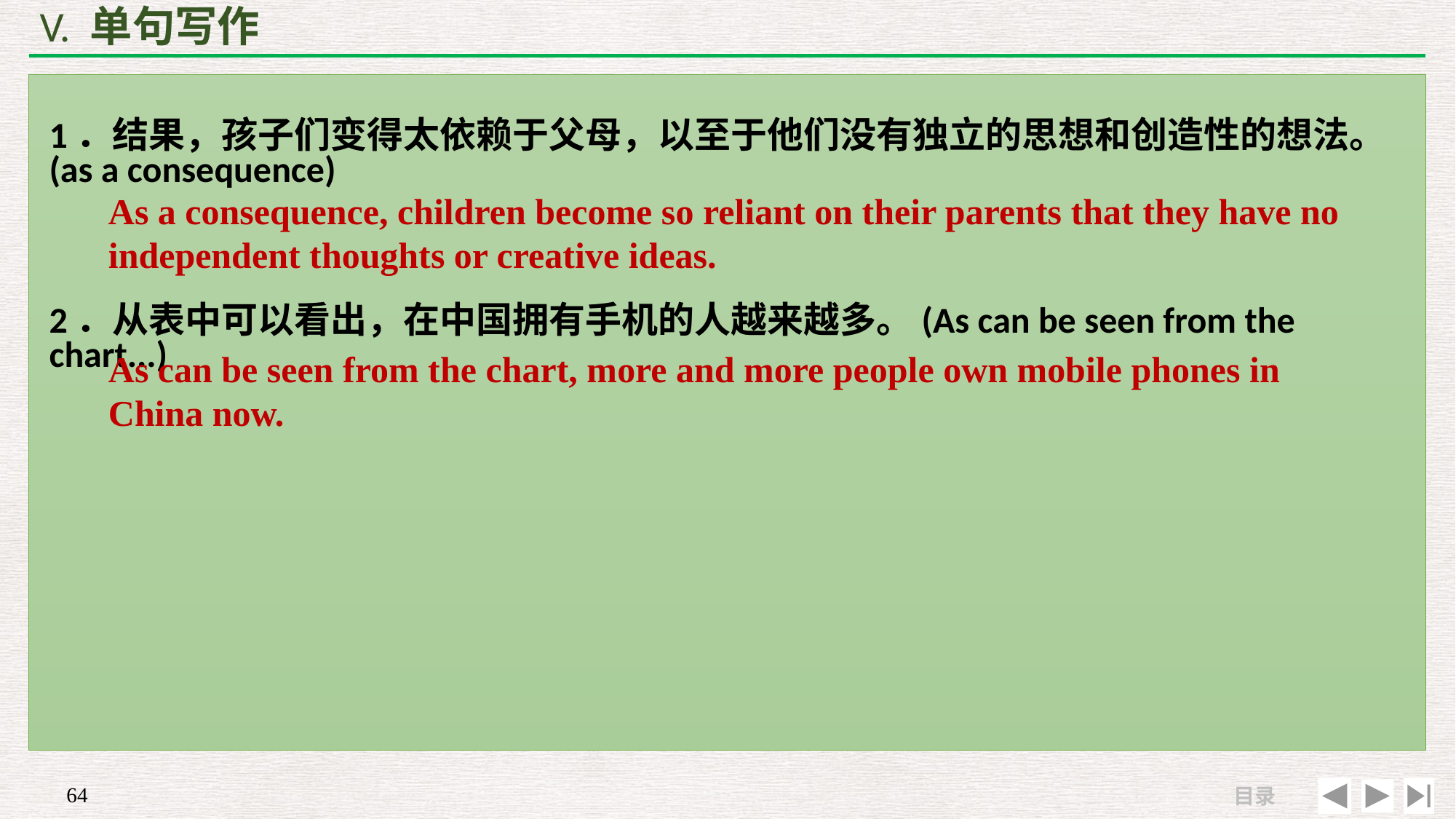

# V. 单句写作

1．结果，孩子们变得太依赖于父母，以至于他们没有独立的思想和创造性的想法。(as a consequence)

2．从表中可以看出，在中国拥有手机的人越来越多。(As can be seen from the chart...)
As a consequence, children become so reliant on their parents that they have no independent thoughts or creative ideas.
As can be seen from the chart, more and more people own mobile phones in China now.